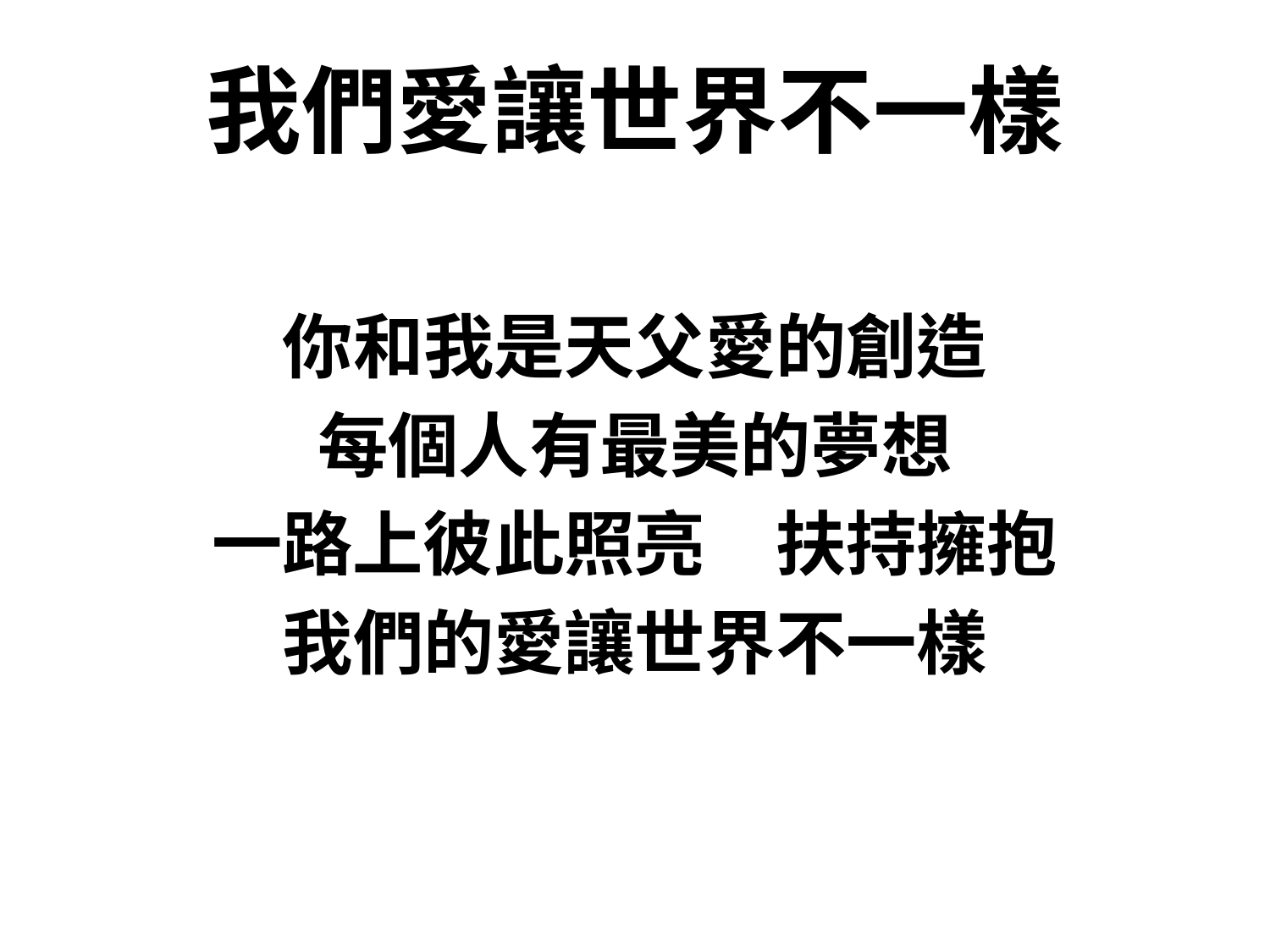

# 我們愛讓世界不一樣
讚美之泉   詞曲：游智婷

你和我是天父愛的創造
每個人有最美的夢想
一路上彼此照亮　扶持擁抱
我們的愛讓世界不一樣
CBCGB CCLI # 31566
Copyright 2008 Stream of Praise Music / BMI. CCLI # 2351995